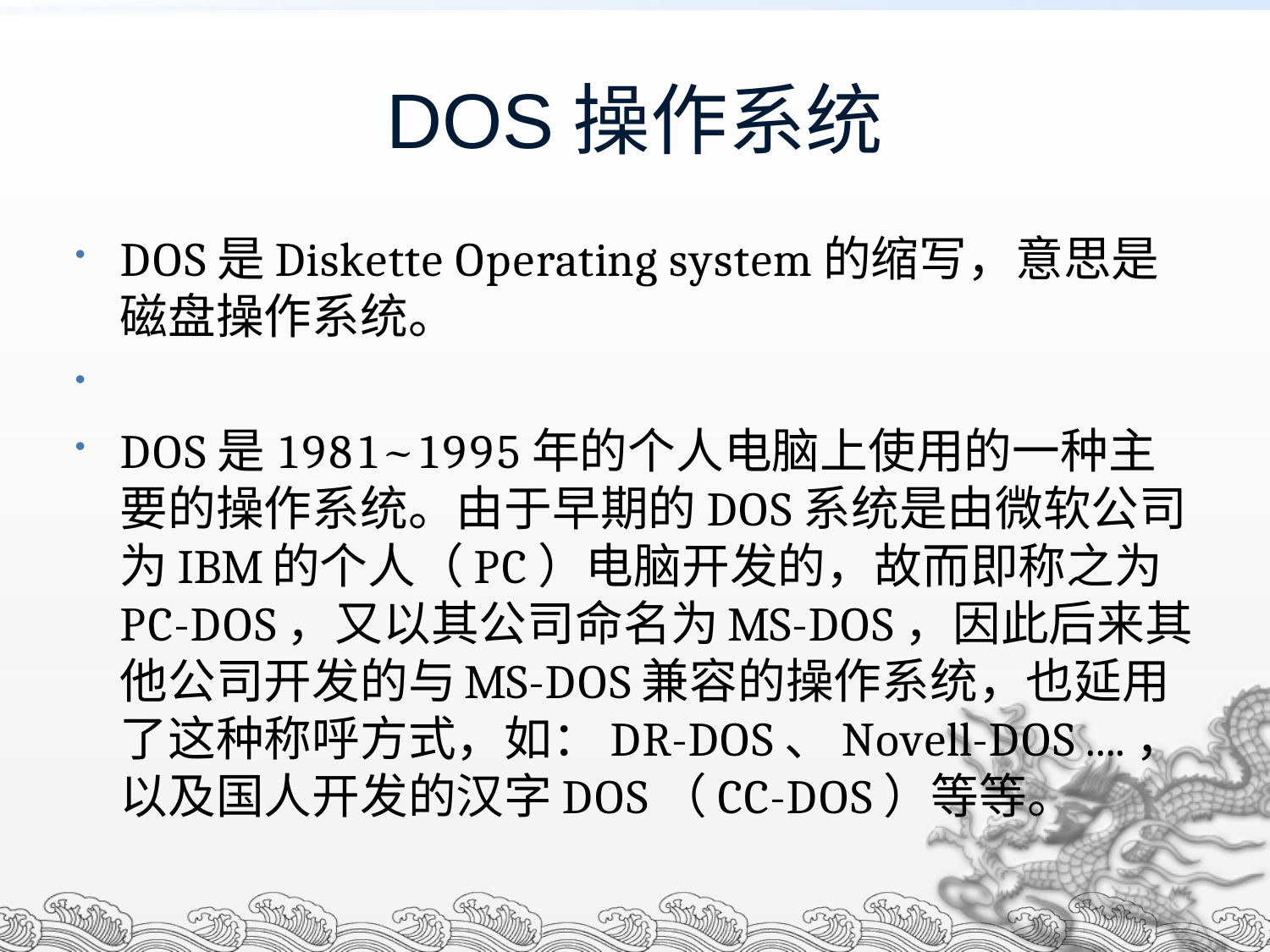

# DOS操作系统
DOS是Diskette Operating system的缩写，意思是磁盘操作系统。

DOS是1981~1995年的个人电脑上使用的一种主要的操作系统。由于早期的DOS系统是由微软公司为IBM的个人（PC）电脑开发的，故而即称之为PC-DOS，又以其公司命名为MS-DOS，因此后来其他公司开发的与MS-DOS兼容的操作系统，也延用了这种称呼方式，如：DR-DOS、Novell-DOS ....，以及国人开发的汉字DOS（CC-DOS）等等。